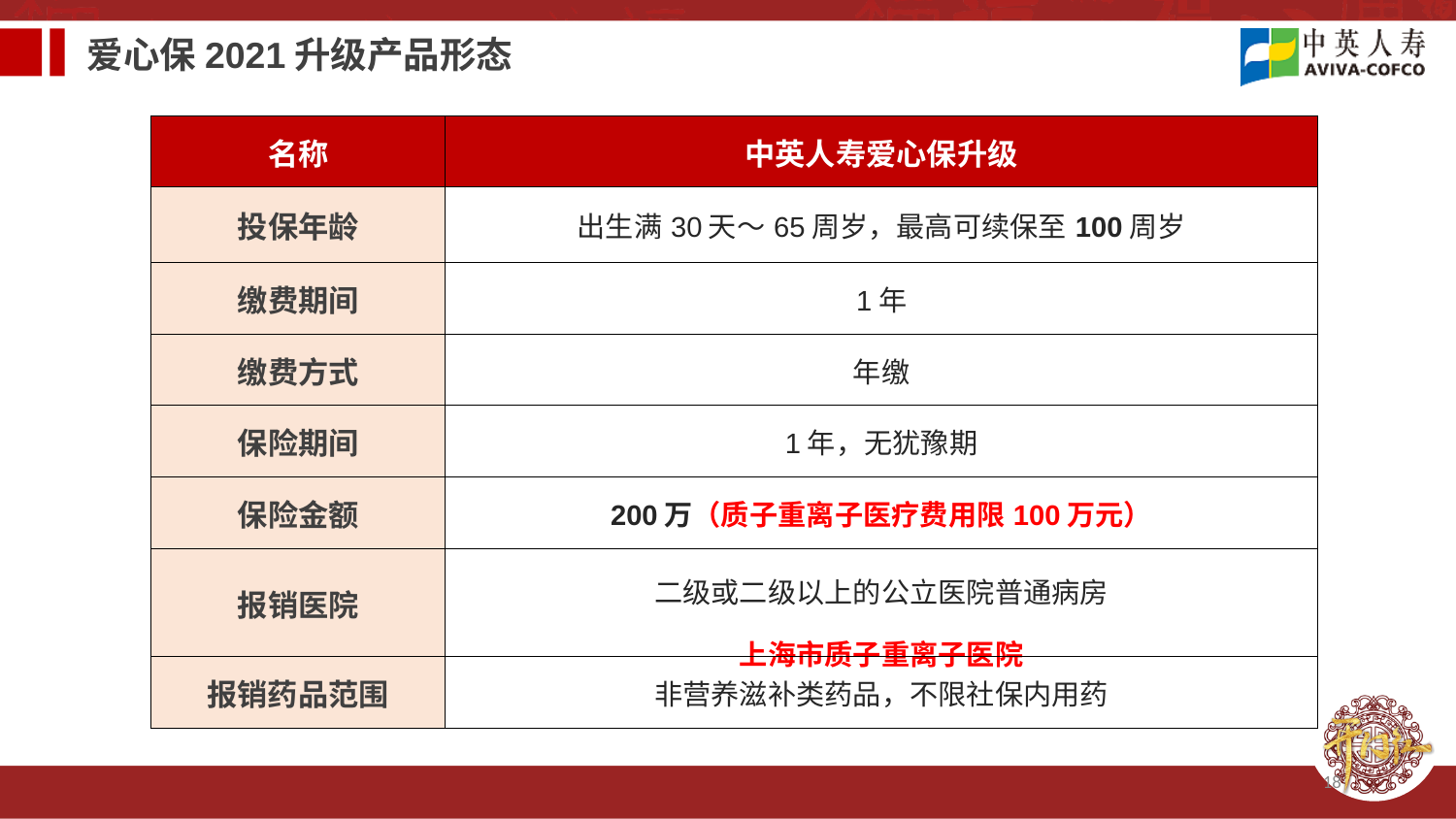

爱心保2021升级产品形态
| 名称 | 中英人寿爱心保升级 |
| --- | --- |
| 投保年龄 | 出生满30天～65周岁，最高可续保至100周岁 |
| 缴费期间 | 1年 |
| 缴费方式 | 年缴 |
| 保险期间 | 1年，无犹豫期 |
| 保险金额 | 200万（质子重离子医疗费用限100万元） |
| 报销医院 | 二级或二级以上的公立医院普通病房 上海市质子重离子医院 |
| 报销药品范围 | 非营养滋补类药品，不限社保内用药 |
18